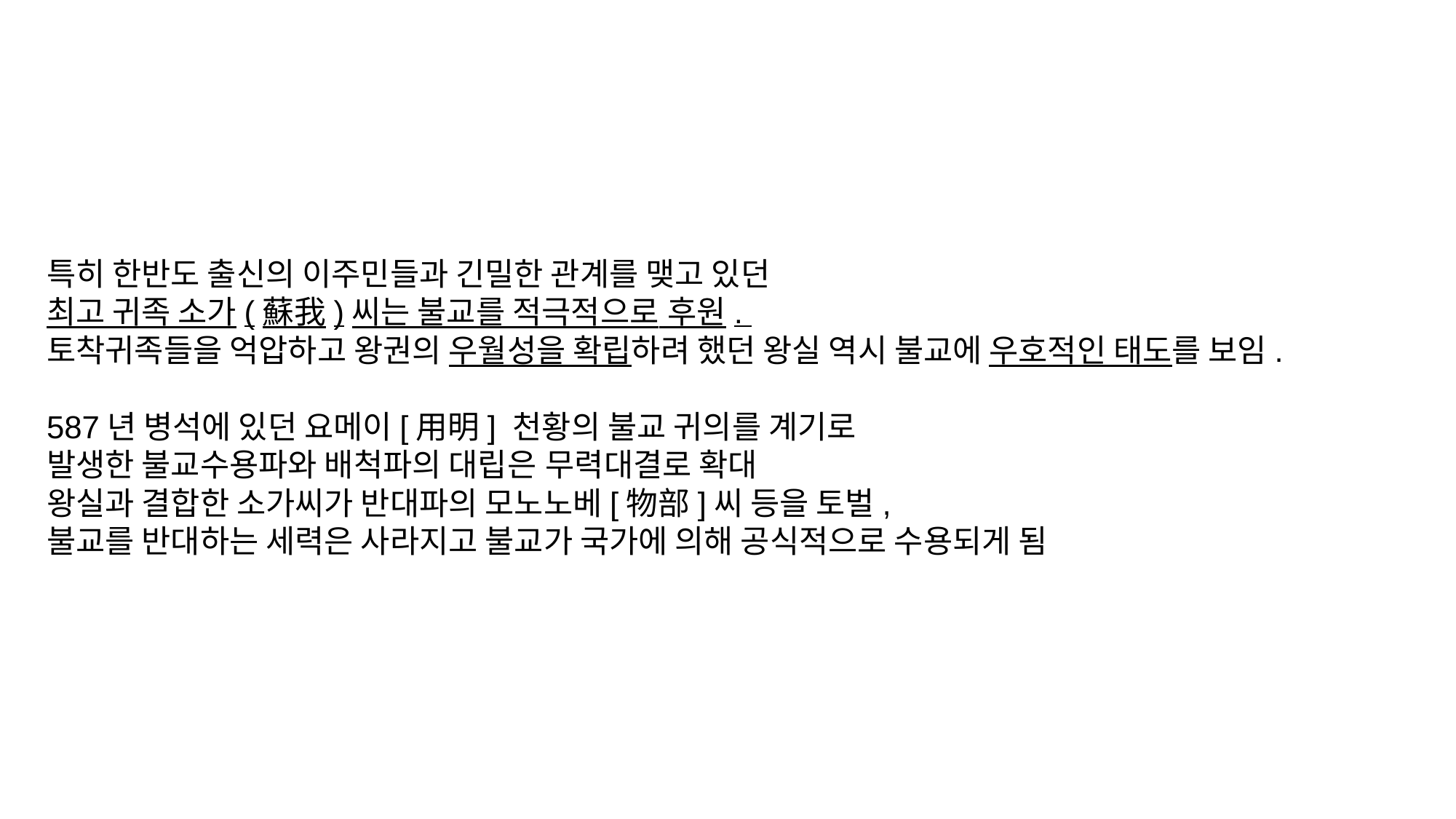

특히 한반도 출신의 이주민들과 긴밀한 관계를 맺고 있던
최고 귀족 소가(蘇我)씨는 불교를 적극적으로 후원.
토착귀족들을 억압하고 왕권의 우월성을 확립하려 했던 왕실 역시 불교에 우호적인 태도를 보임.

587년 병석에 있던 요메이[用明] 천황의 불교 귀의를 계기로
발생한 불교수용파와 배척파의 대립은 무력대결로 확대
왕실과 결합한 소가씨가 반대파의 모노노베[物部]씨 등을 토벌,
불교를 반대하는 세력은 사라지고 불교가 국가에 의해 공식적으로 수용되게 됨